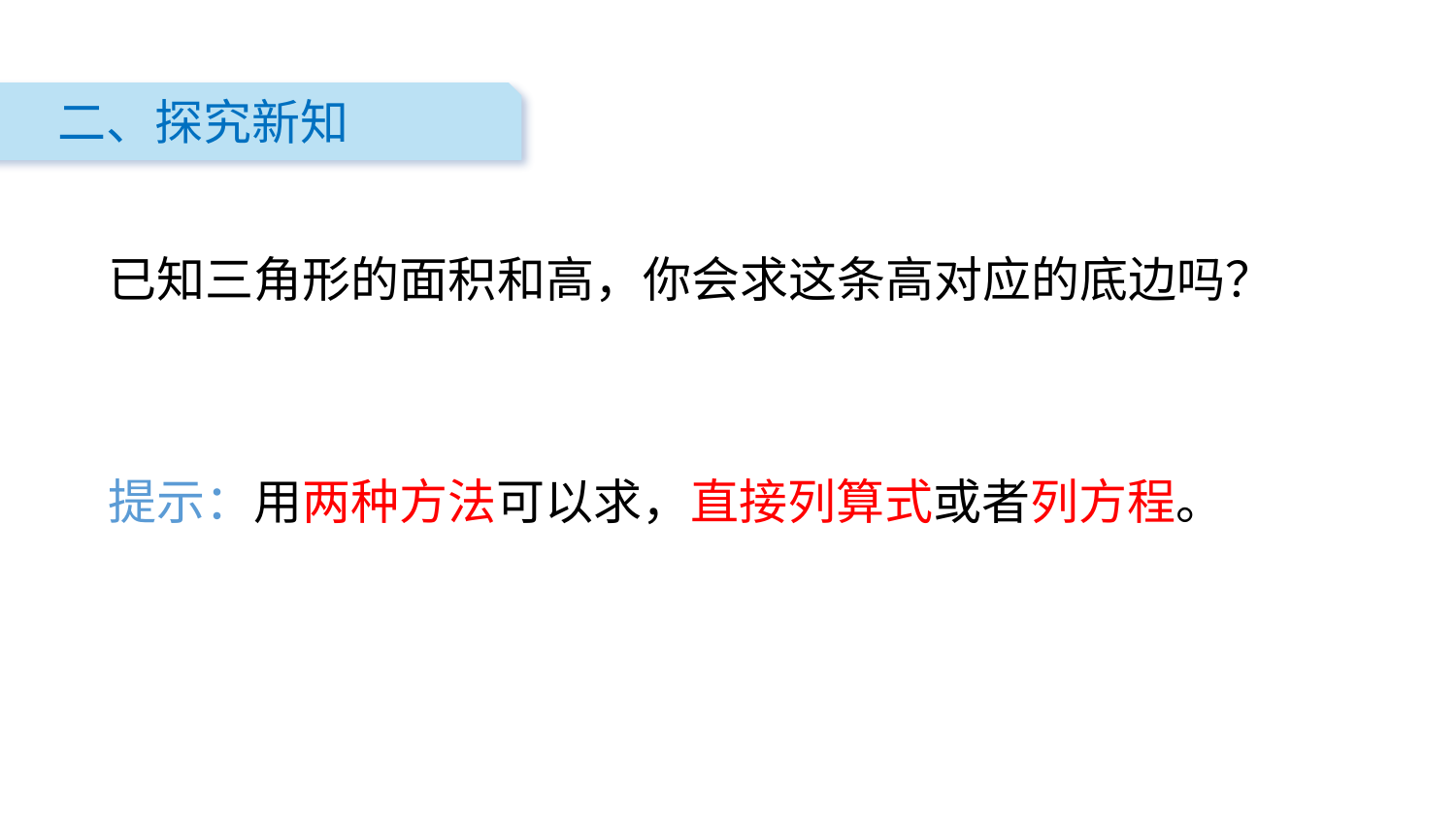

二、探究新知
已知三角形的面积和高，你会求这条高对应的底边吗？
提示：用两种方法可以求，直接列算式或者列方程。